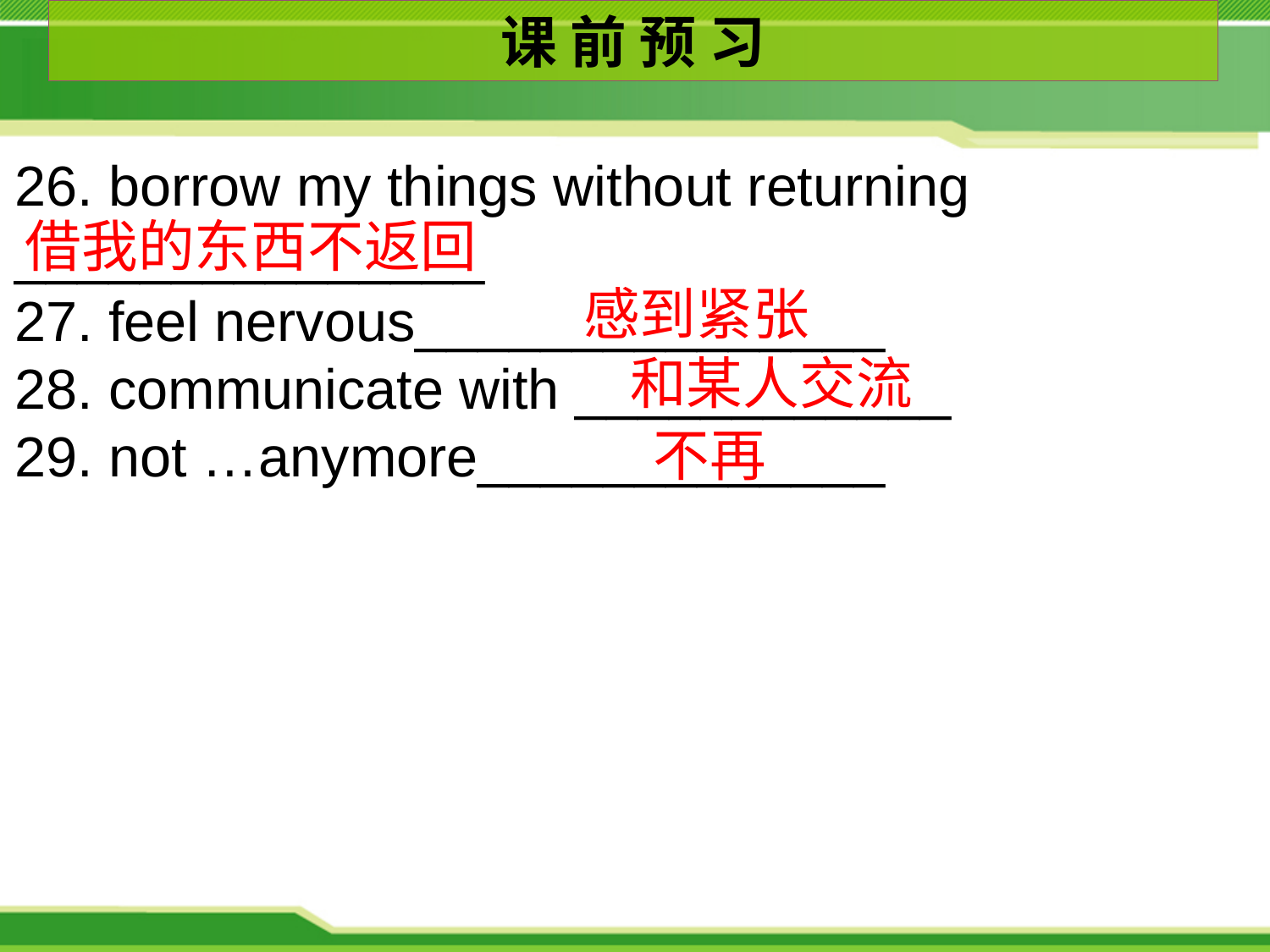

课 前 预 习
26. borrow my things without returning _______________
27. feel nervous_______________
28. communicate with ____________
29. not …anymore_____________
借我的东西不返回
感到紧张
和某人交流
不再